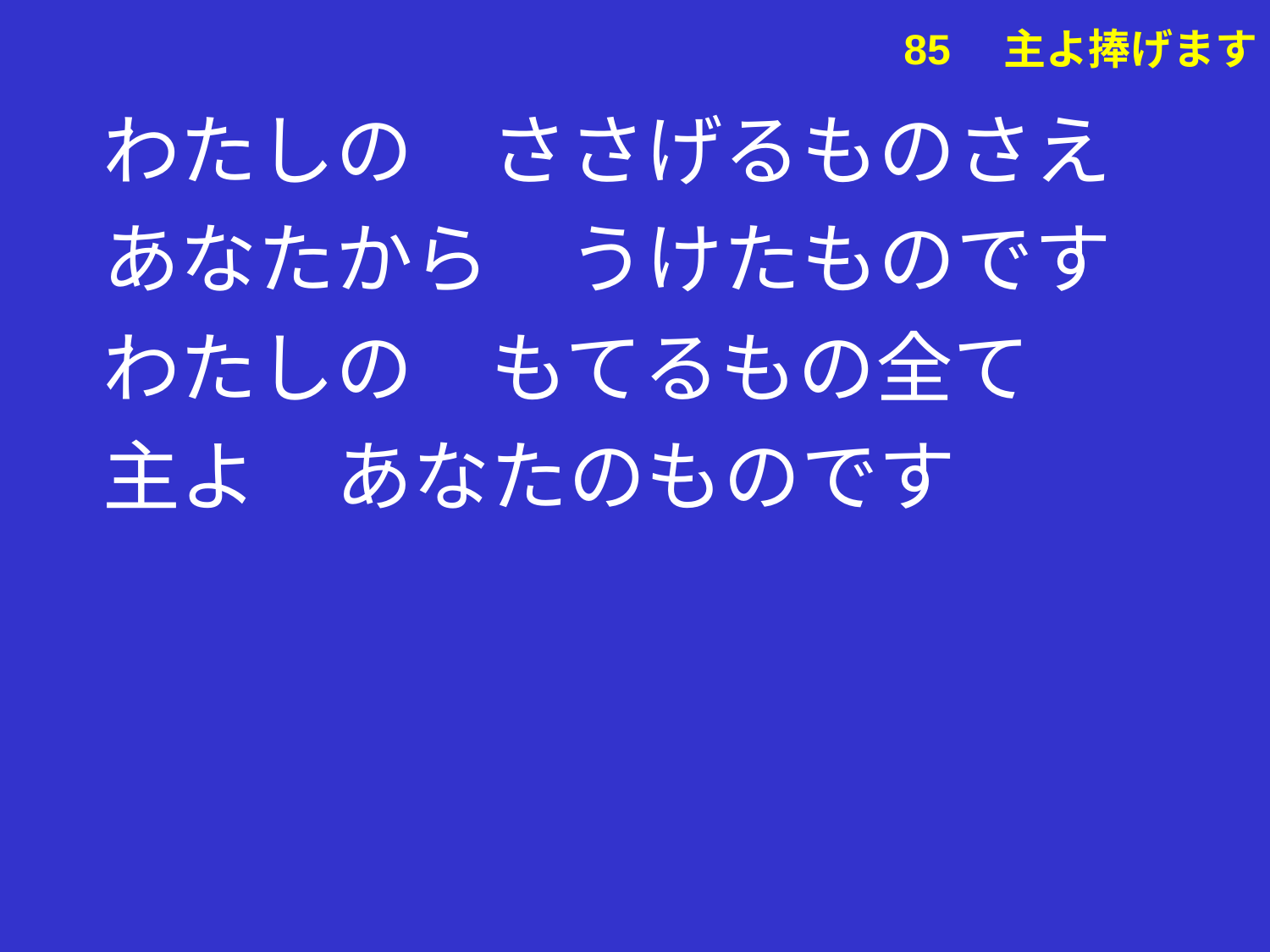

わたしの　ささげるものさえ
あなたから　うけたものです
わたしの　もてるもの全て
主よ　あなたのものです
# 85　主よ捧げます